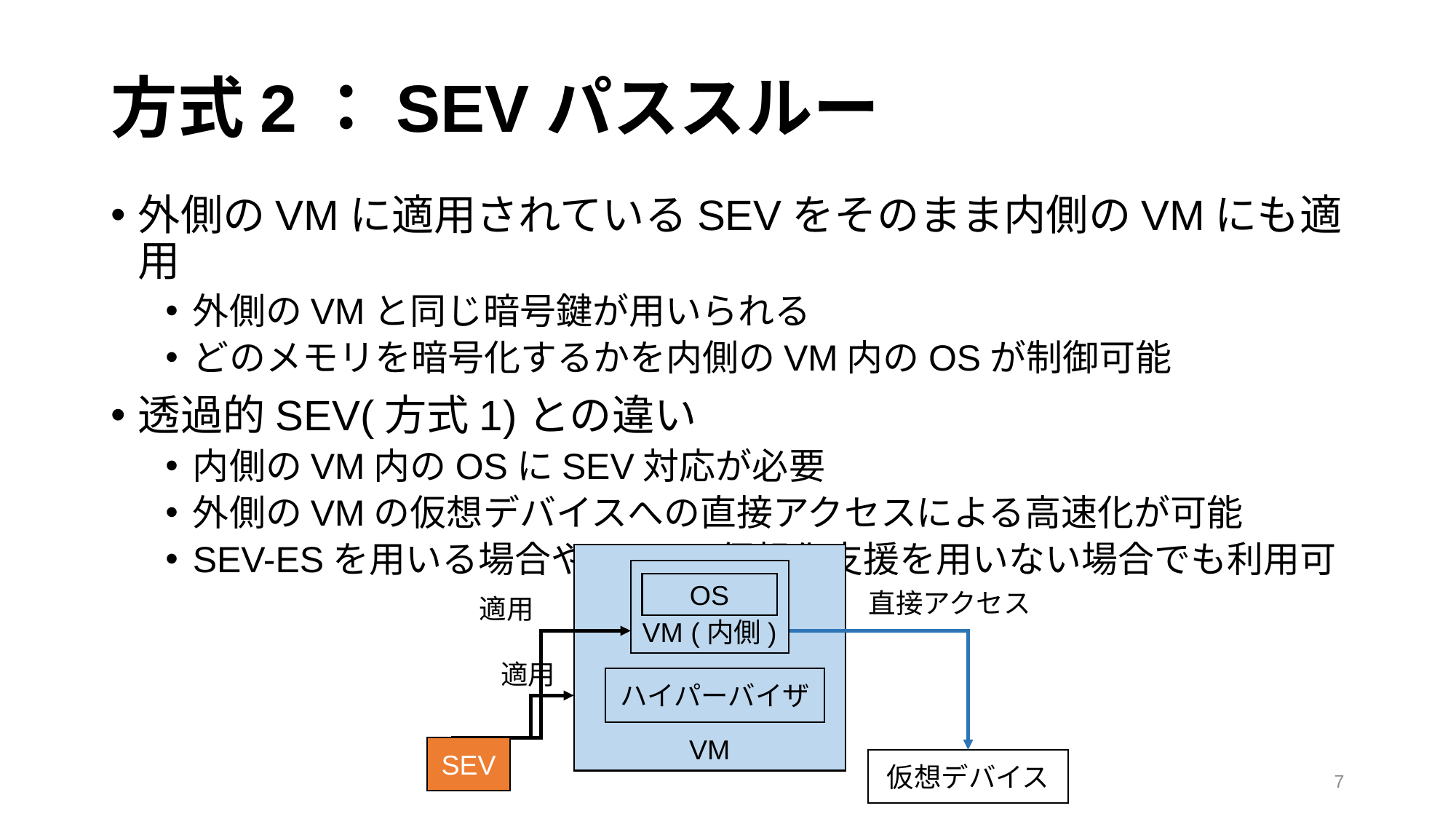

# 方式2：SEVパススルー
外側のVMに適用されているSEVをそのまま内側のVMにも適用
外側のVMと同じ暗号鍵が用いられる
どのメモリを暗号化するかを内側のVM内のOSが制御可能
透過的SEV(方式1)との違い
内側のVM内のOSにSEV対応が必要
外側のVMの仮想デバイスへの直接アクセスによる高速化が可能
SEV-ESを用いる場合やCPUの仮想化支援を用いない場合でも利用可
VM
VM (内側)
OS
直接アクセス
適用
適用
ハイパーバイザ
SEV
仮想デバイス
7